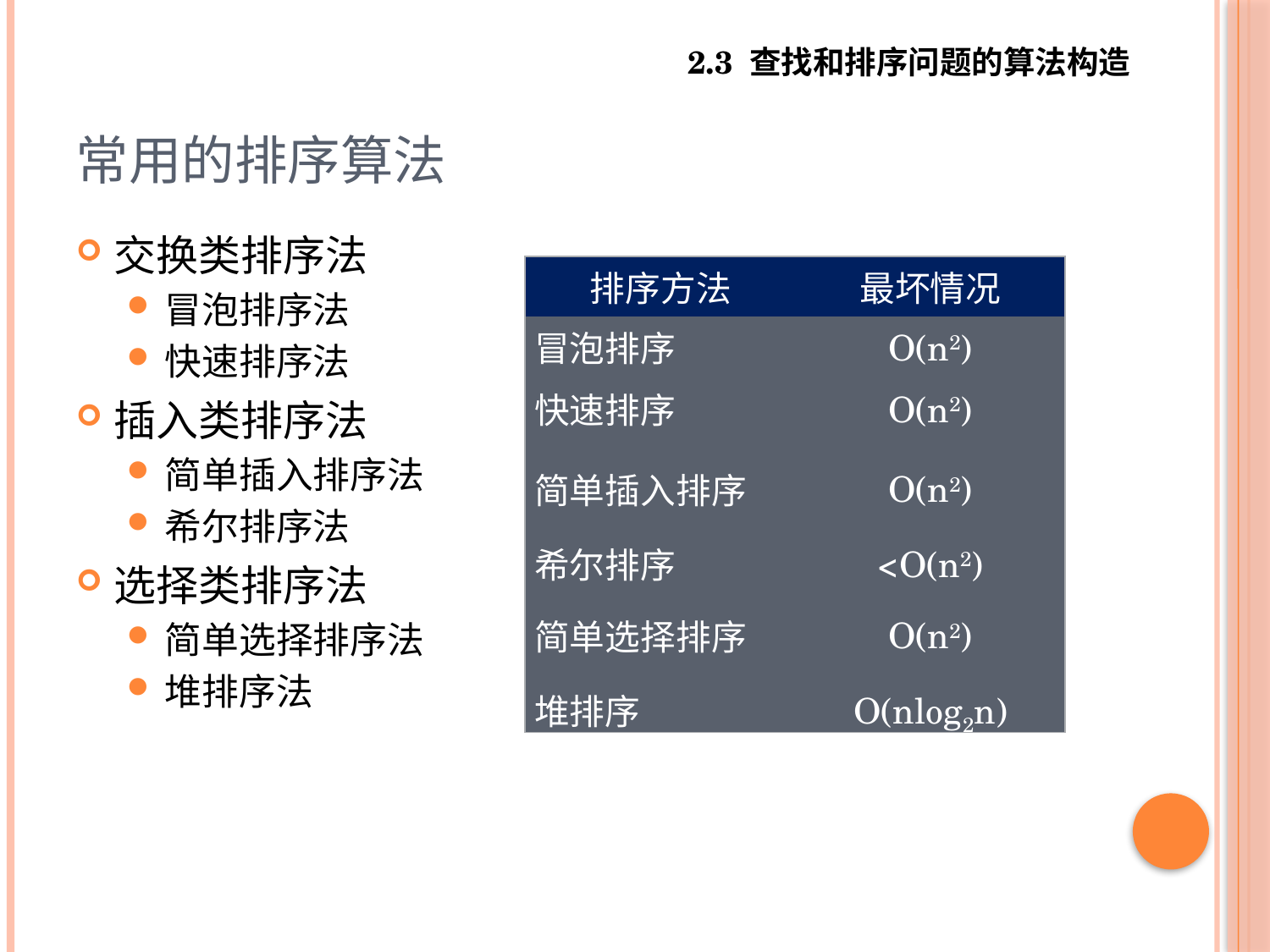

2.3 查找和排序问题的算法构造
# 常用的排序算法
交换类排序法
冒泡排序法
快速排序法
插入类排序法
简单插入排序法
希尔排序法
选择类排序法
简单选择排序法
堆排序法
| 排序方法 | 最坏情况 |
| --- | --- |
| 冒泡排序 | O(n2) |
| 快速排序 | O(n2) |
| 简单插入排序 | O(n2) |
| 希尔排序 | <O(n2) |
| 简单选择排序 | O(n2) |
| 堆排序 | O(nlog2n) |